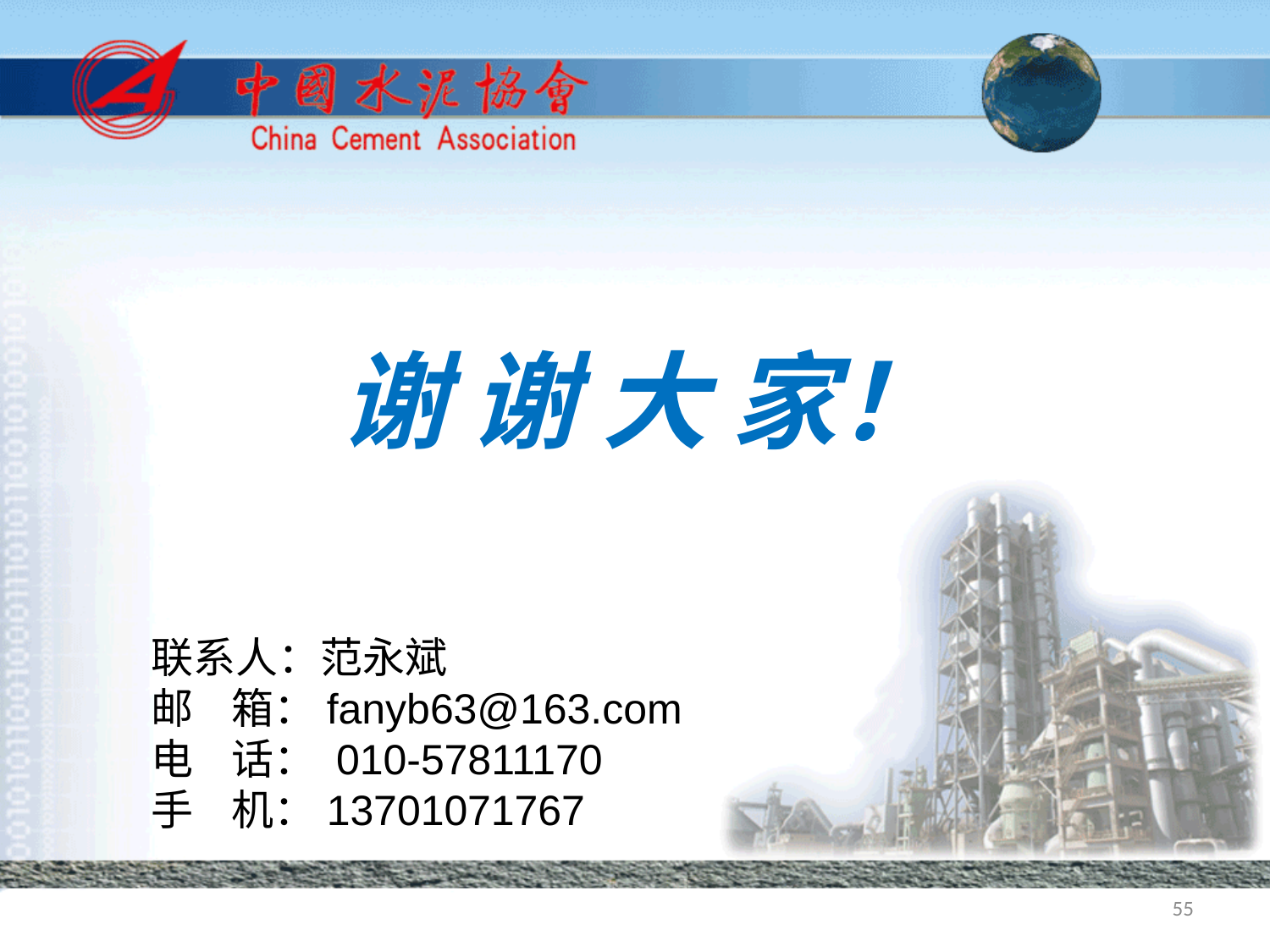

谢 谢 大 家！
联系人：范永斌
邮    箱：fanyb63@163.com
电    话： 010-57811170
手    机：13701071767
55